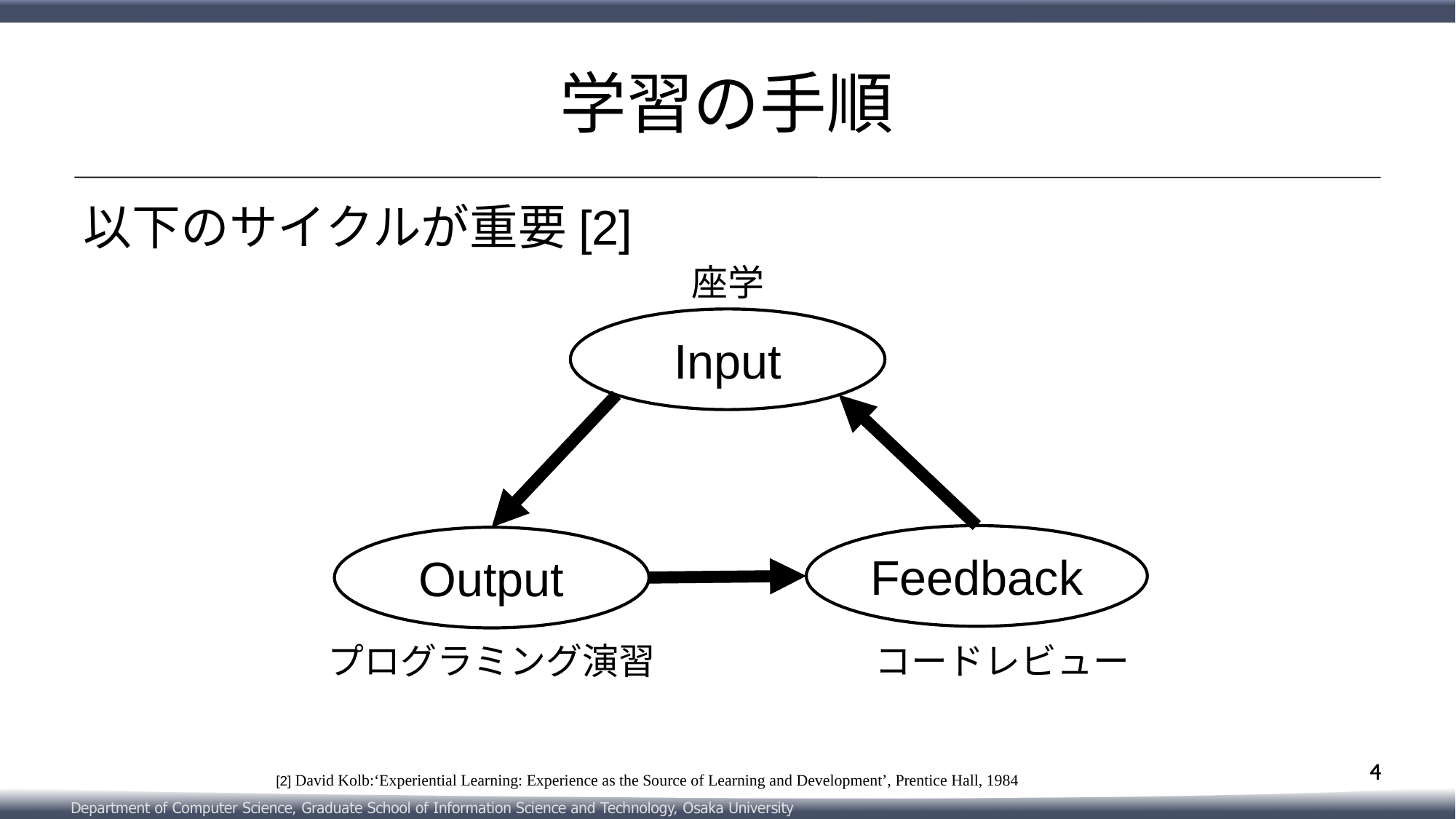

# 学習の手順
以下のサイクルが重要[2]

座学
Input
Feedback
Output
プログラミング演習
コードレビュー
4
 [2] David Kolb:‘Experiential Learning: Experience as the Source of Learning and Development’, Prentice Hall, 1984